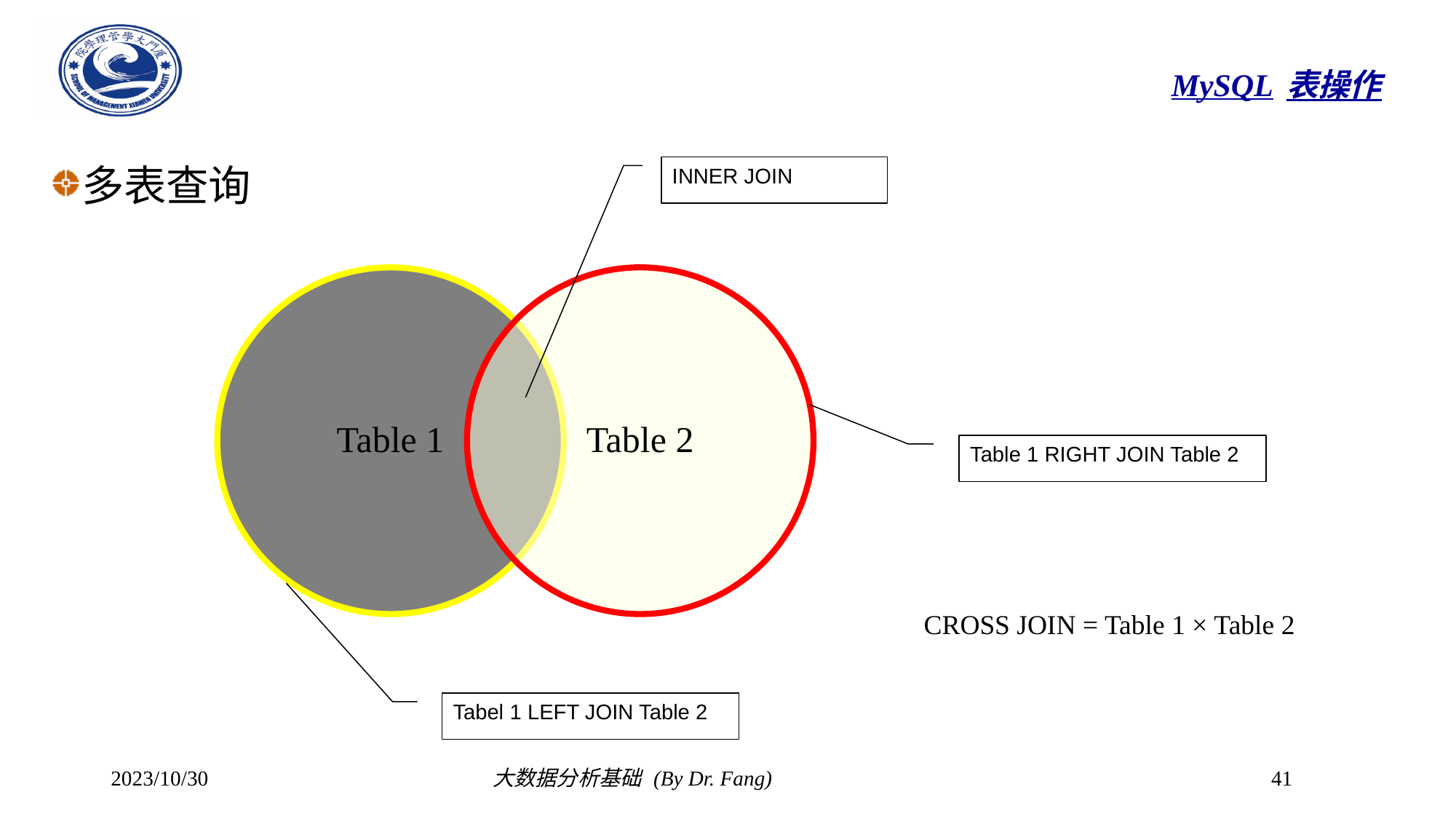

# MySQL表操作
多表查询

INNER JOIN
Table 1
Table 2
Table 1 RIGHT JOIN Table 2
Tabel 1 LEFT JOIN Table 2
CROSS JOIN = Table 1 × Table 2
2023/10/30
大数据分析基础 (By Dr. Fang)
41